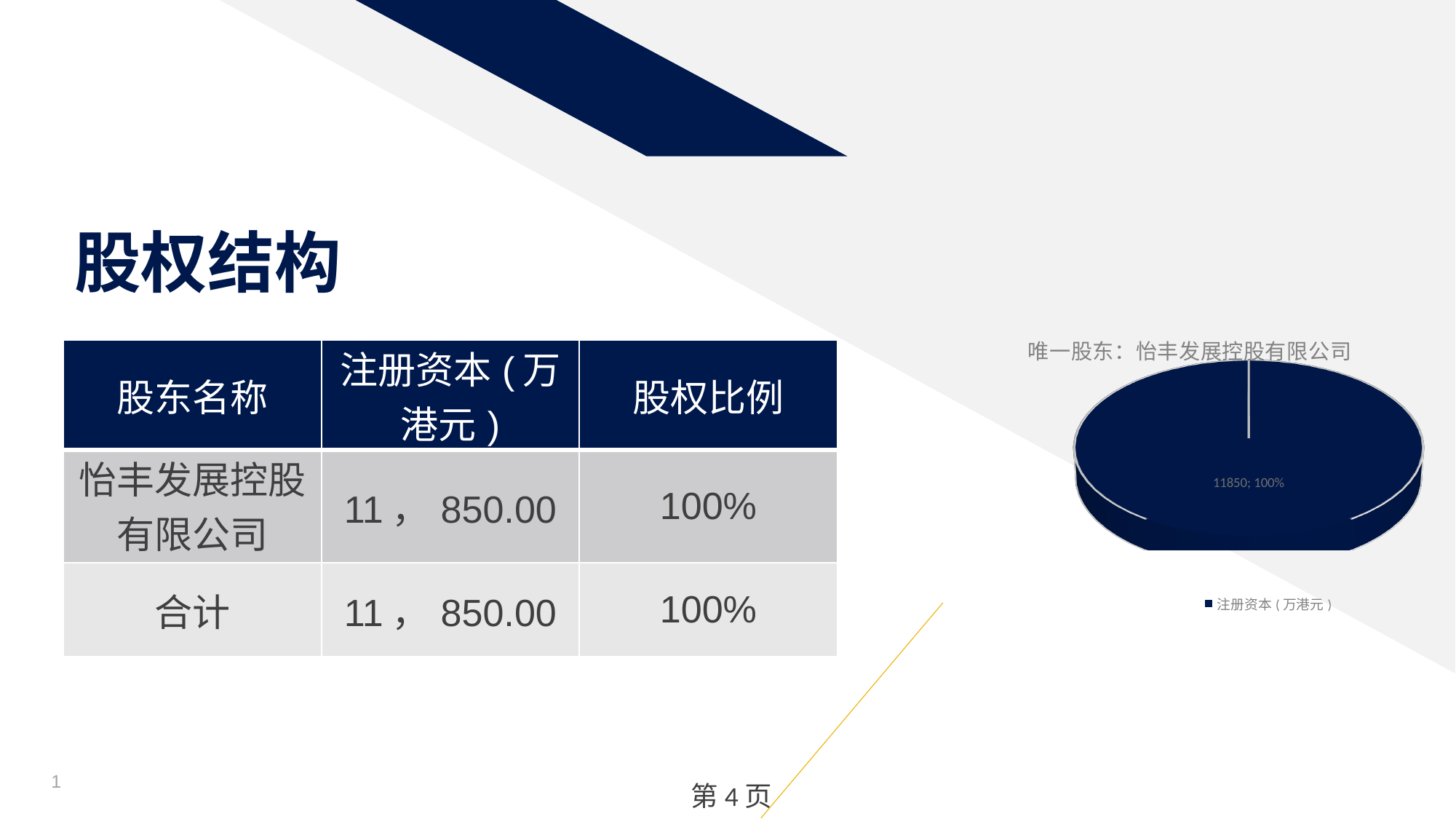

# 股权结构

[unsupported chart]

| 股东名称 | 注册资本(万港元) | 股权比例 |
| --- | --- | --- |
| 怡丰发展控股有限公司 | 11，850.00 | 100% |
| 合计 | 11，850.00 | 100% |
1
                  第4页